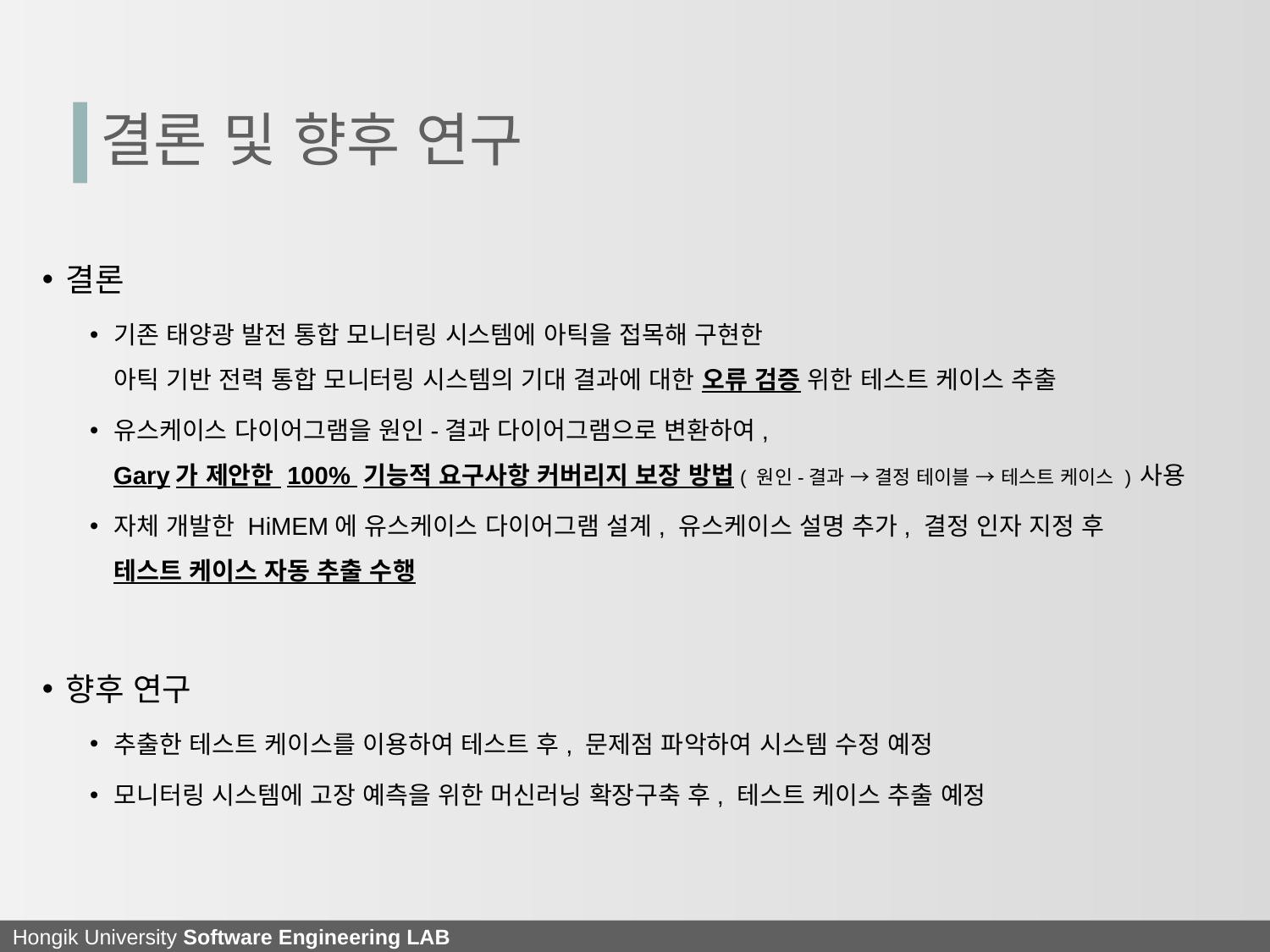

# 결론 및 향후 연구
결론
기존 태양광 발전 통합 모니터링 시스템에 아틱을 접목해 구현한
아틱 기반 전력 통합 모니터링 시스템의 기대 결과에 대한 오류 검증 위한 테스트 케이스 추출
유스케이스 다이어그램을 원인-결과 다이어그램으로 변환하여,
Gary가 제안한 100% 기능적 요구사항 커버리지 보장 방법( 원인-결과 → 결정 테이블 → 테스트 케이스 ) 사용
자체 개발한 HiMEM에 유스케이스 다이어그램 설계, 유스케이스 설명 추가, 결정 인자 지정 후
테스트 케이스 자동 추출 수행

향후 연구
추출한 테스트 케이스를 이용하여 테스트 후, 문제점 파악하여 시스템 수정 예정
모니터링 시스템에 고장 예측을 위한 머신러닝 확장구축 후, 테스트 케이스 추출 예정